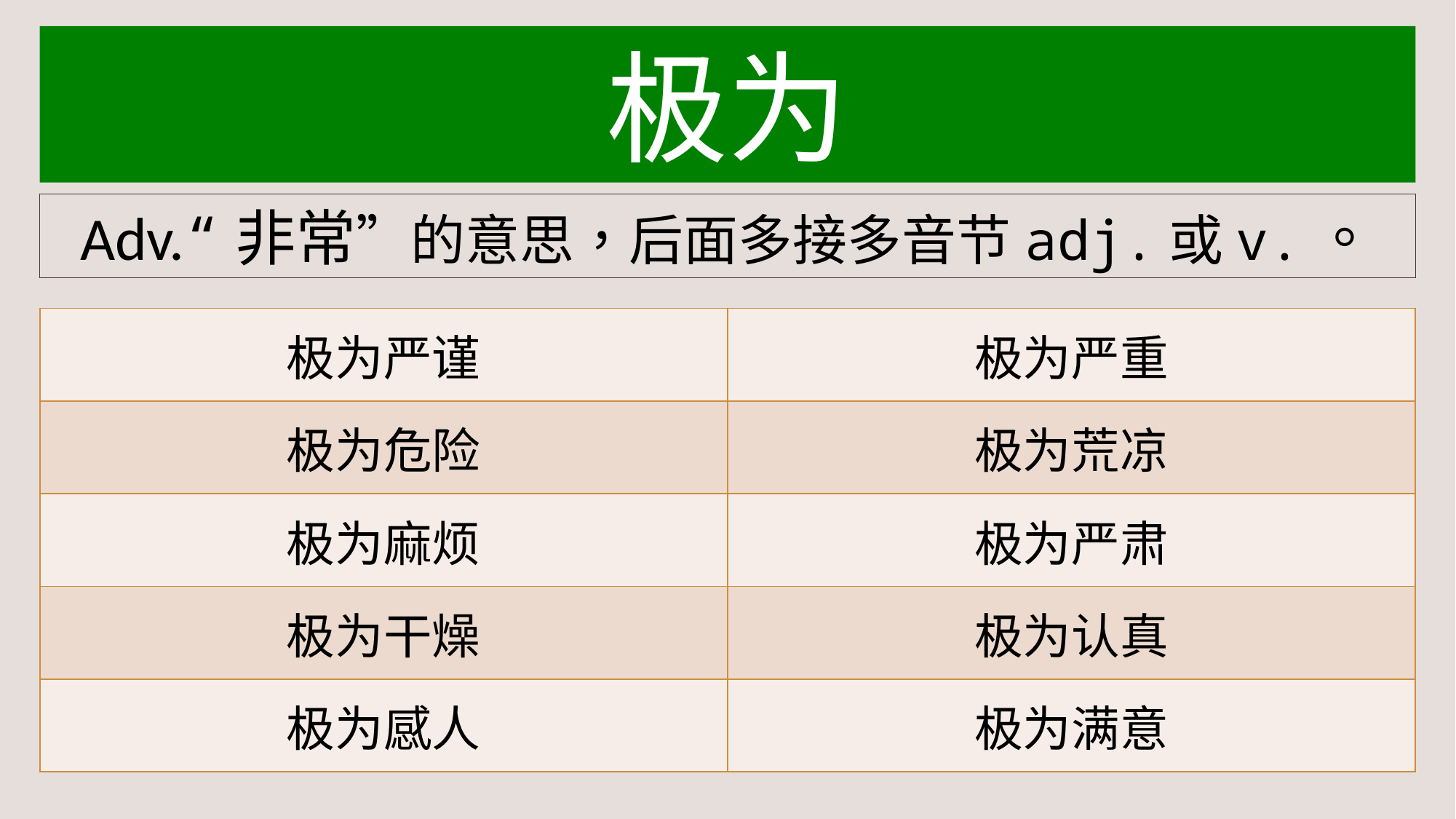

极为
Adv.“非常”的意思，后面多接多音节adj.或v.。
| 极为严谨 | 极为严重 |
| --- | --- |
| 极为危险 | 极为荒凉 |
| 极为麻烦 | 极为严肃 |
| 极为干燥 | 极为认真 |
| 极为感人 | 极为满意 |